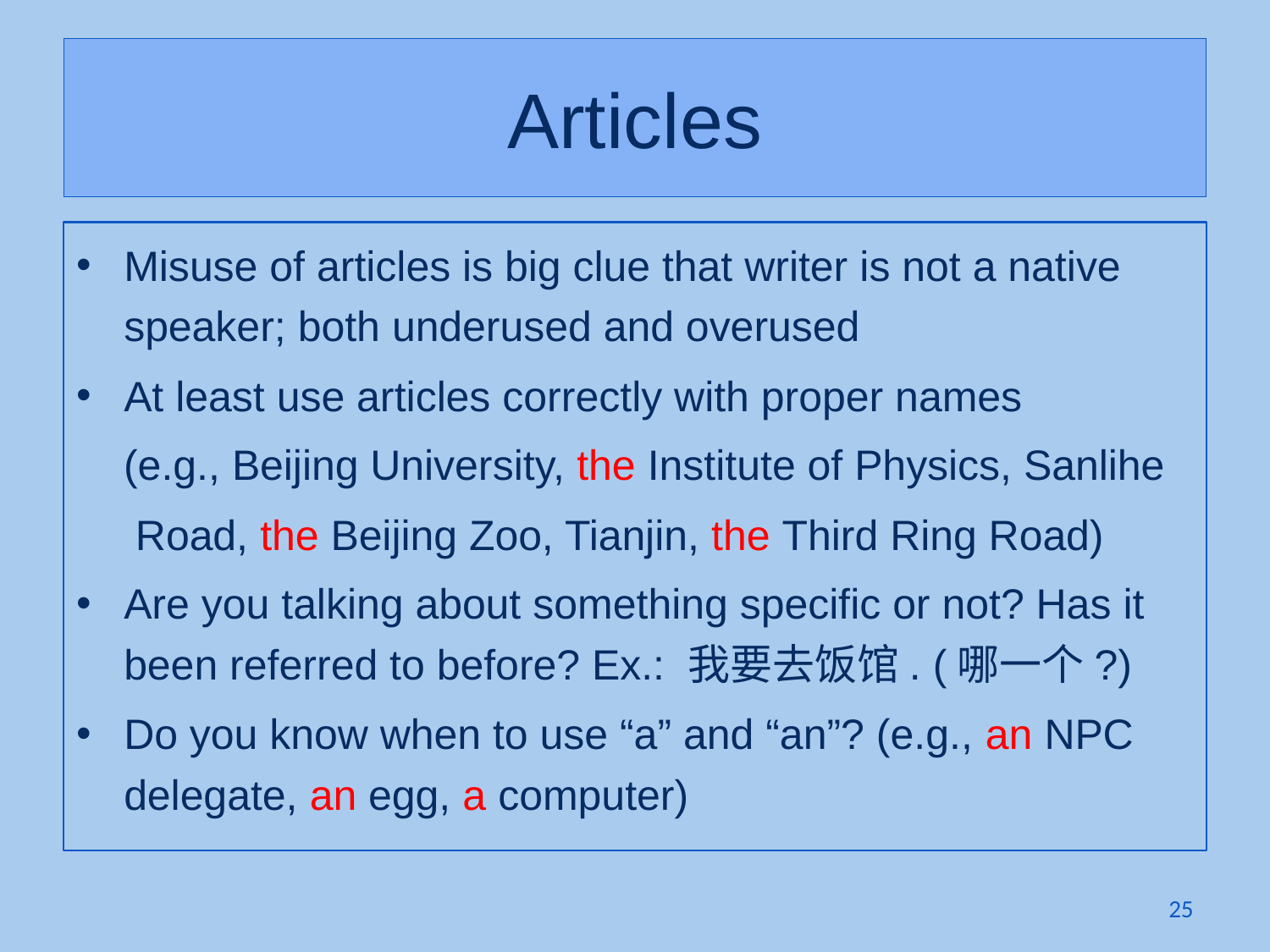

# Articles
Misuse of articles is big clue that writer is not a native speaker; both underused and overused
At least use articles correctly with proper names
    (e.g., Beijing University, the Institute of Physics, Sanlihe
     Road, the Beijing Zoo, Tianjin, the Third Ring Road)
Are you talking about something specific or not? Has it been referred to before? Ex.: 我要去饭馆. (哪一个?)
Do you know when to use “a” and “an”? (e.g., an NPC delegate, an egg, a computer)
25